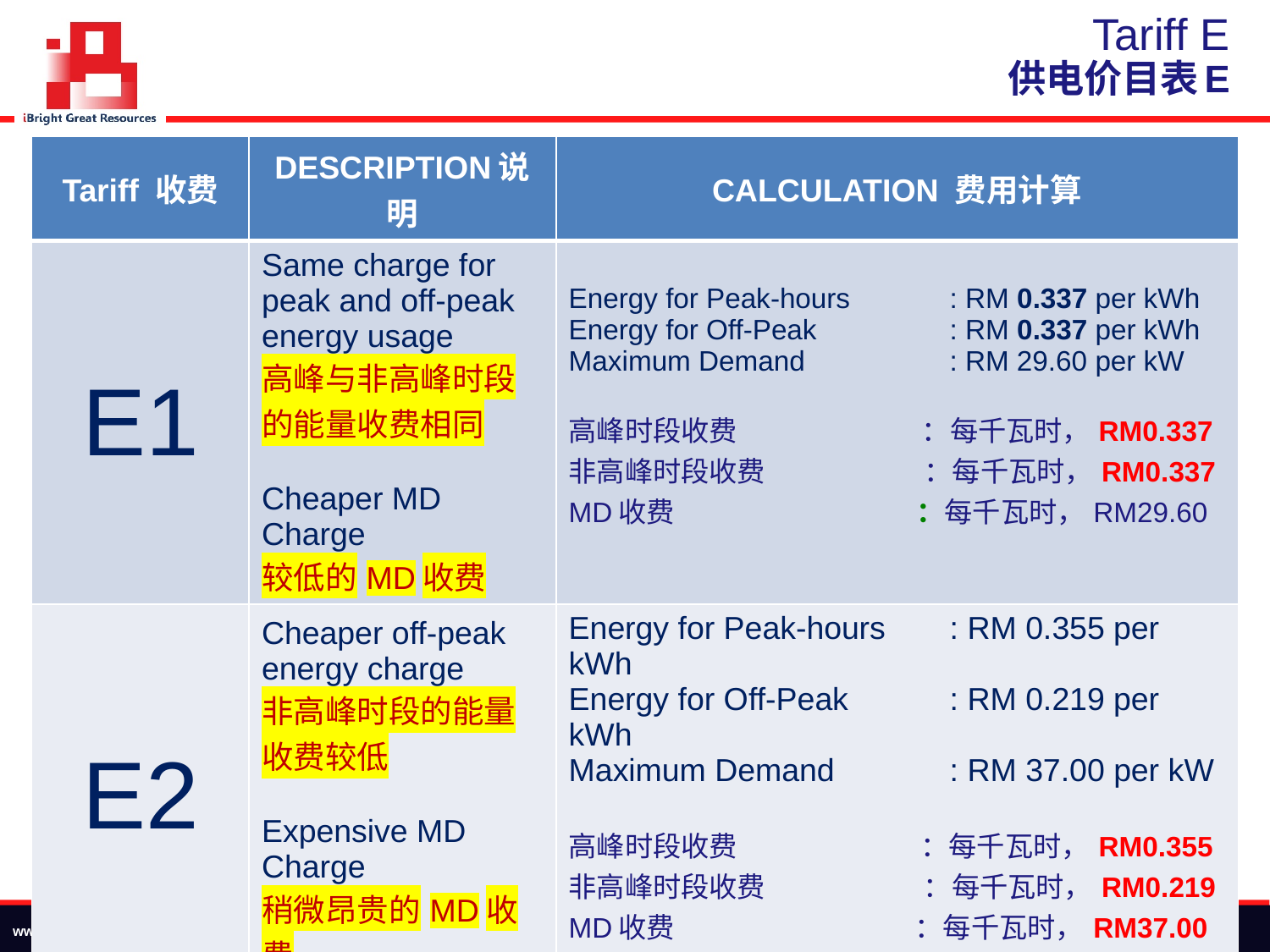

# Tariff E 供电价目表E
| Tariff 收费 | DESCRIPTION说明 | CALCULATION 费用计算 |
| --- | --- | --- |
| E1 | Same charge for peak and off-peak energy usage 高峰与非高峰时段的能量收费相同 Cheaper MD Charge 较低的MD收费 | Energy for Peak-hours : RM 0.337 per kWh Energy for Off-Peak : RM 0.337 per kWh Maximum Demand : RM 29.60 per kW 高峰时段收费 ：每千瓦时，RM0.337 非高峰时段收费 ：每千瓦时，RM0.337 MD收费 ：每千瓦时，RM29.60 |
| E2 | Cheaper off-peak energy charge 非高峰时段的能量收费较低 Expensive MD Charge 稍微昂贵的MD收费 | Energy for Peak-hours : RM 0.355 per kWh Energy for Off-Peak : RM 0.219 per kWh Maximum Demand : RM 37.00 per kW 高峰时段收费 ：每千瓦时，RM0.355 非高峰时段收费 ：每千瓦时，RM0.219 MD收费 ：每千瓦时，RM37.00 |
www.iBright.com.my